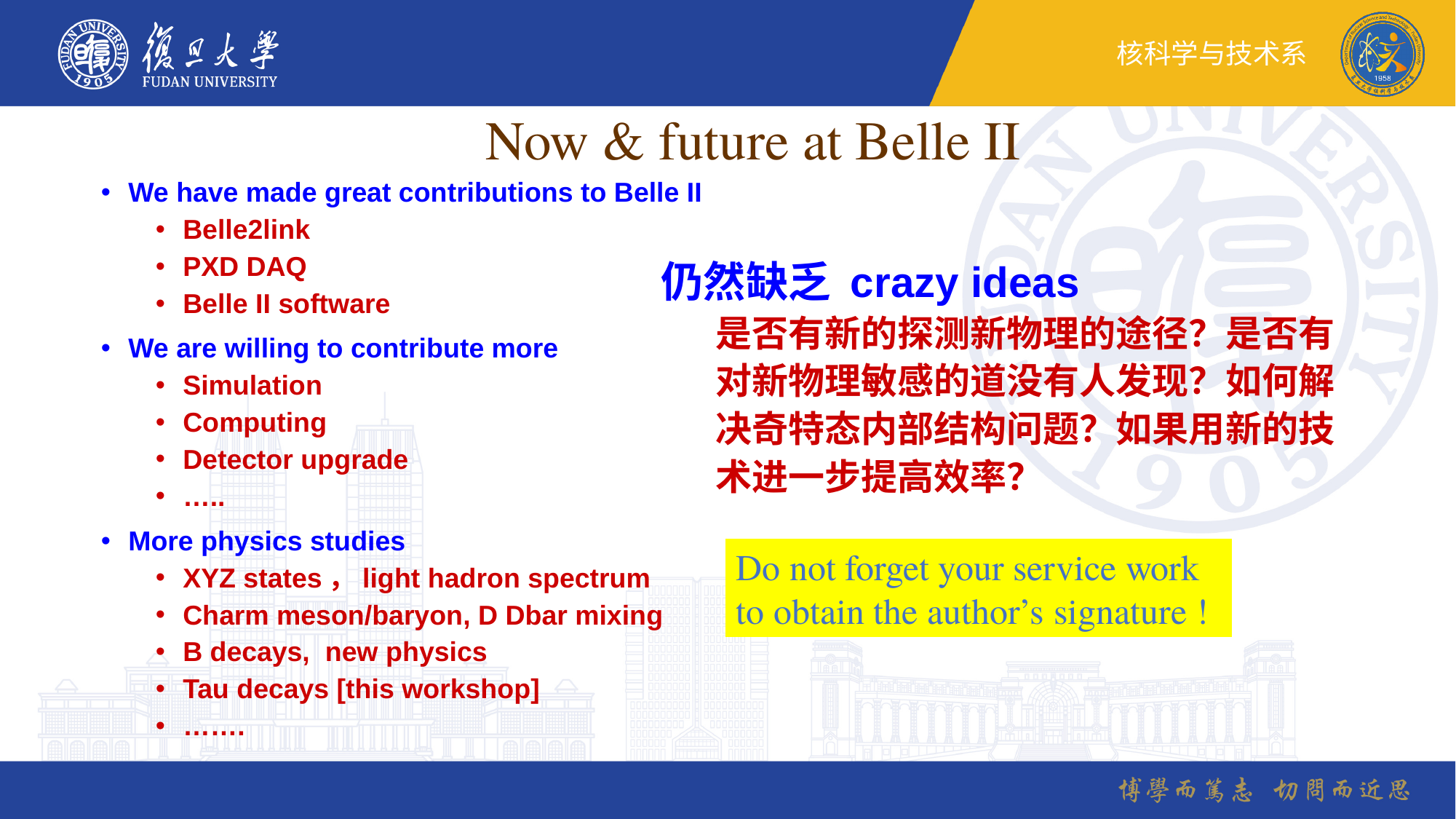

Now & future at Belle II
We have made great contributions to Belle II
Belle2link
PXD DAQ
Belle II software
We are willing to contribute more
Simulation
Computing
Detector upgrade
…..
More physics studies
XYZ states，light hadron spectrum
Charm meson/baryon, D Dbar mixing
B decays,  new physics
Tau decays [this workshop]
…….

仍然缺乏 crazy ideas
是否有新的探测新物理的途径？是否有对新物理敏感的道没有人发现？如何解决奇特态内部结构问题？如果用新的技术进一步提高效率？
Do not forget your service work
to obtain the author’s signature !